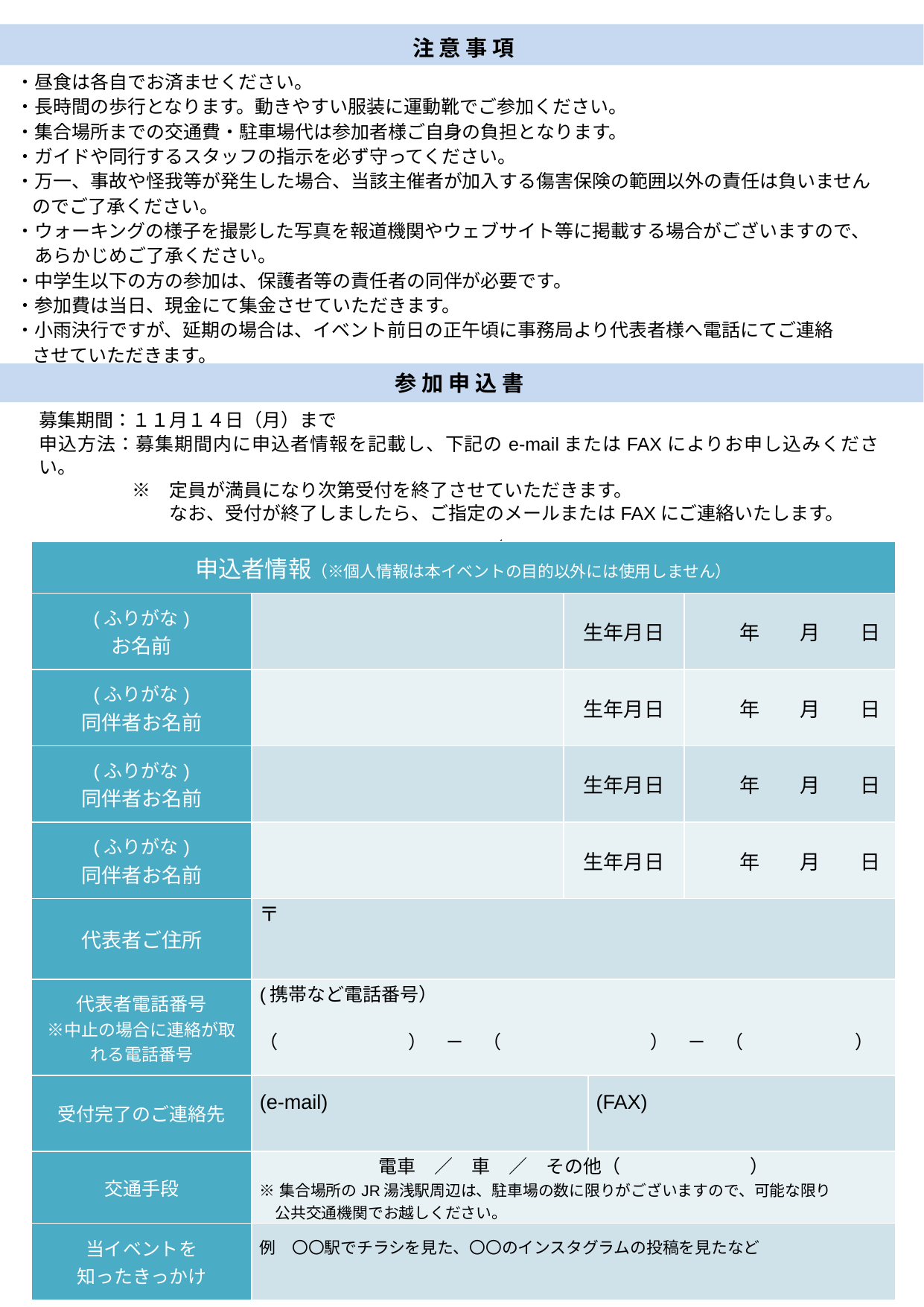

注 意 事 項
・昼食は各自でお済ませください。
・長時間の歩行となります。動きやすい服装に運動靴でご参加ください。
・集合場所までの交通費・駐車場代は参加者様ご自身の負担となります。
・ガイドや同行するスタッフの指示を必ず守ってください。
・万一、事故や怪我等が発生した場合、当該主催者が加入する傷害保険の範囲以外の責任は負いません
   のでご了承ください。
・ウォーキングの様子を撮影した写真を報道機関やウェブサイト等に掲載する場合がございますので、
　あらかじめご了承ください。
・中学生以下の方の参加は、保護者等の責任者の同伴が必要です。
・参加費は当日、現金にて集金させていただきます。
・小雨決行ですが、延期の場合は、イベント前日の正午頃に事務局より代表者様へ電話にてご連絡
   させていただきます。
参 加 申 込 書
募集期間：１１月１４日（月）まで
申込方法：募集期間内に申込者情報を記載し、下記のe-mailまたはFAXによりお申し込みください。
　　　　　※　定員が満員になり次第受付を終了させていただきます。
　　　　　　　なお、受付が終了しましたら、ご指定のメールまたはFAXにご連絡いたします。
e-mail：e1304162@pref.wakayama.lg.jp　／ FAX：０７３７-６４-１２７４

| 申込者情報（※個人情報は本イベントの目的以外には使用しません） |  |  |  |  |
| --- | --- | --- | --- | --- |
| (ふりがな) お名前 |  | 生年月日 |  | 年　　月　　日 |
| (ふりがな) 同伴者お名前 |  | 生年月日 |  | 年　　月　　日 |
| (ふりがな) 同伴者お名前 |  | 生年月日 |  | 年　　月　　日 |
| (ふりがな) 同伴者お名前 |  | 生年月日 |  | 年　　月　　日 |
| 代表者ご住所 | 〒 |  |  |  |
| 代表者電話番号 ※中止の場合に連絡が取れる電話番号 | (携帯など電話番号） （　　　　　　　）　－　（　　　　　　　　）　－　（　　　　　　） |  |  |  |
| 受付完了のご連絡先 | (e-mail) |  | (FAX) |  |
| 交通手段 | 電車　／　車　／　その他（　　　　　　　） ※集合場所のJR湯浅駅周辺は、駐車場の数に限りがございますので、可能な限り 　公共交通機関でお越しください。 |  |  |  |
| 当イベントを 知ったきっかけ | 例　〇〇駅でチラシを見た、〇〇のインスタグラムの投稿を見たなど |  |  |  |